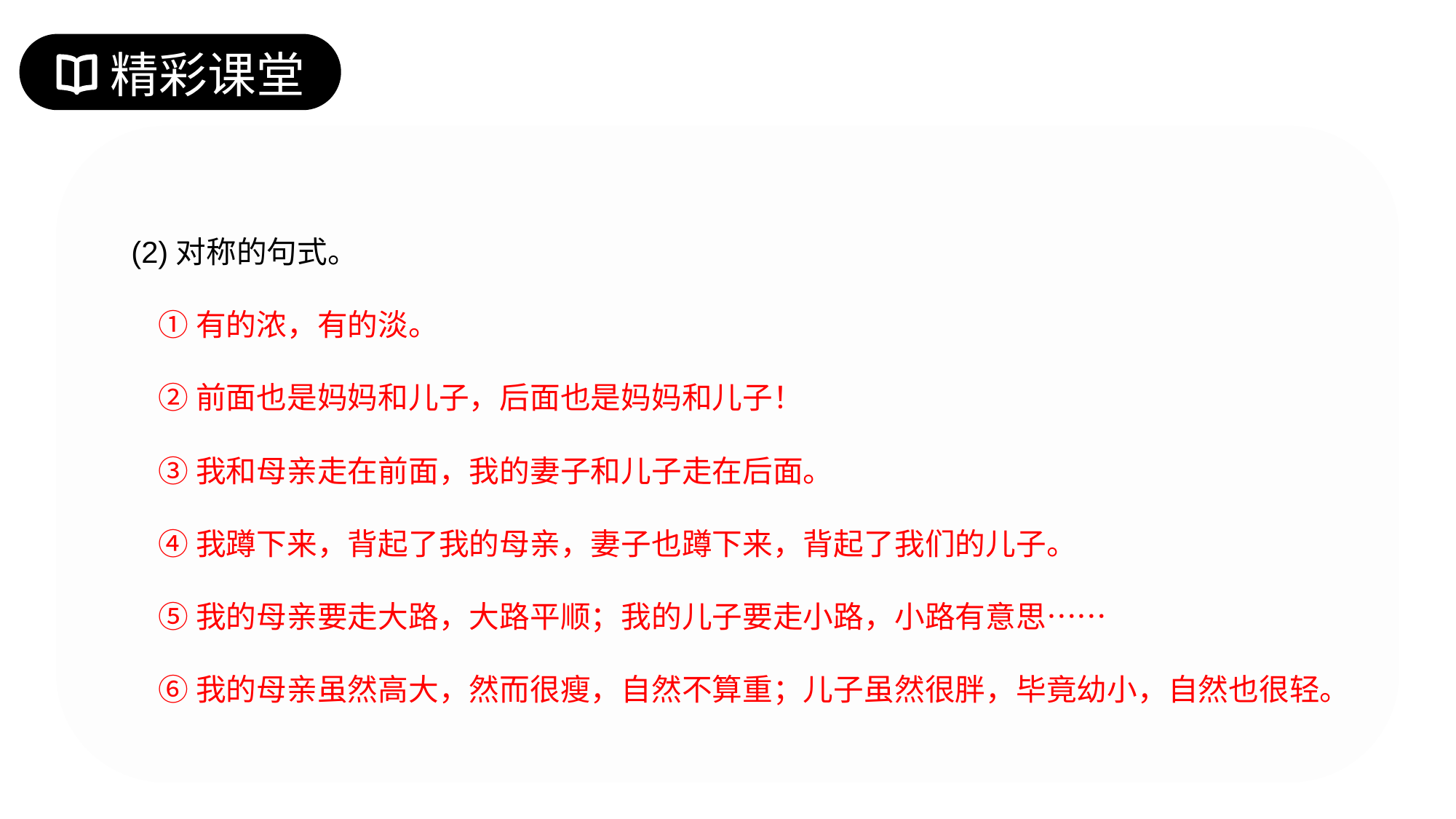

精彩课堂

(2)对称的句式。
    ①有的浓，有的淡。
    ②前面也是妈妈和儿子，后面也是妈妈和儿子！
    ③我和母亲走在前面，我的妻子和儿子走在后面。
    ④我蹲下来，背起了我的母亲，妻子也蹲下来，背起了我们的儿子。
    ⑤我的母亲要走大路，大路平顺；我的儿子要走小路，小路有意思……
    ⑥我的母亲虽然高大，然而很瘦，自然不算重；儿子虽然很胖，毕竟幼小，自然也很轻。